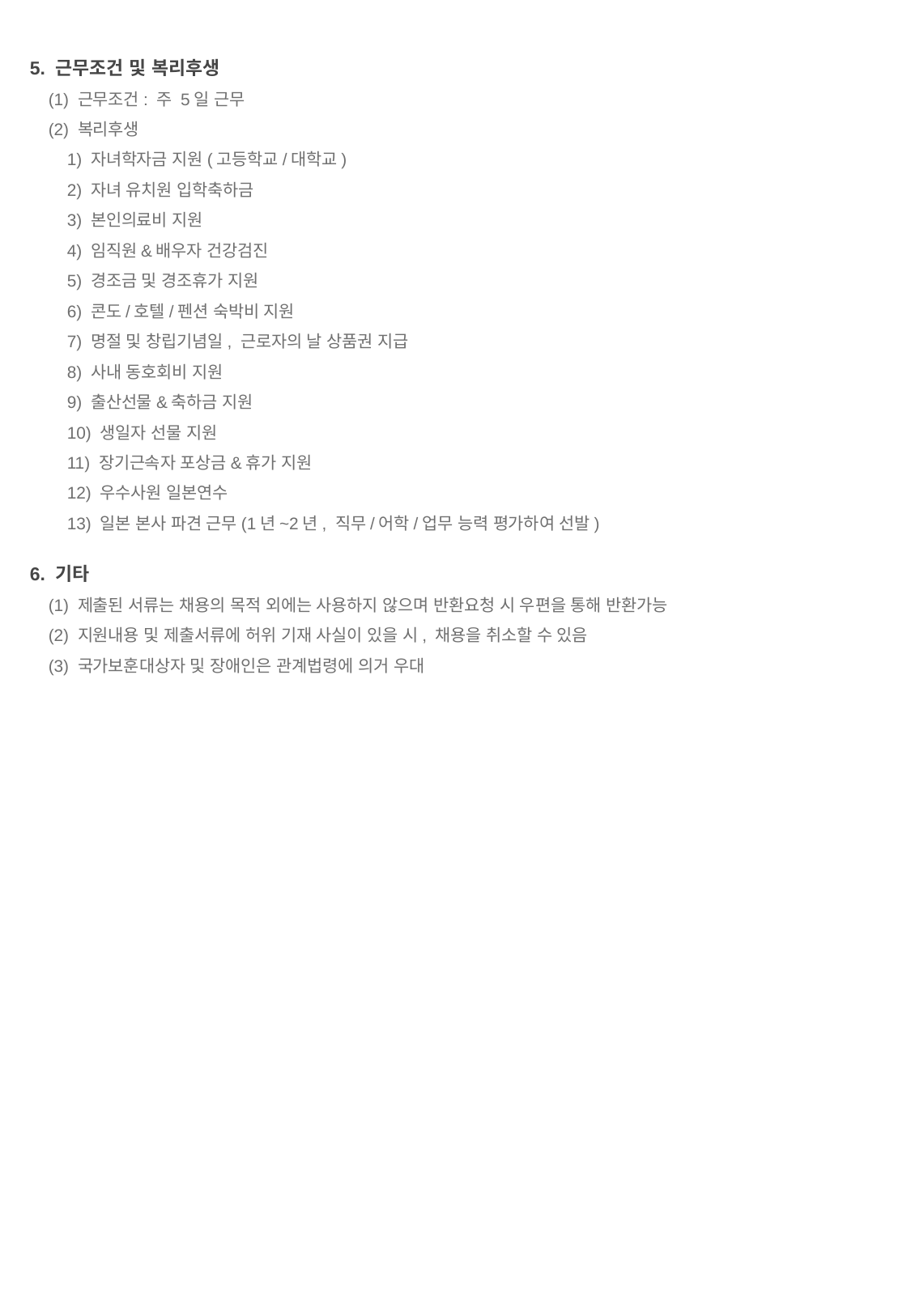

5. 근무조건 및 복리후생
    (1) 근무조건: 주 5일 근무
    (2) 복리후생
        1) 자녀학자금 지원(고등학교/대학교)
        2) 자녀 유치원 입학축하금
        3) 본인의료비 지원
        4) 임직원&배우자 건강검진
        5) 경조금 및 경조휴가 지원
        6) 콘도/호텔/펜션 숙박비 지원
        7) 명절 및 창립기념일, 근로자의 날 상품권 지급
        8) 사내 동호회비 지원
        9) 출산선물&축하금 지원
        10) 생일자 선물 지원
        11) 장기근속자 포상금&휴가 지원
        12) 우수사원 일본연수
        13) 일본 본사 파견 근무(1년~2년, 직무/어학/업무 능력 평가하여 선발)

6. 기타
    (1) 제출된 서류는 채용의 목적 외에는 사용하지 않으며 반환요청 시 우편을 통해 반환가능
    (2) 지원내용 및 제출서류에 허위 기재 사실이 있을 시, 채용을 취소할 수 있음
    (3) 국가보훈대상자 및 장애인은 관계법령에 의거 우대